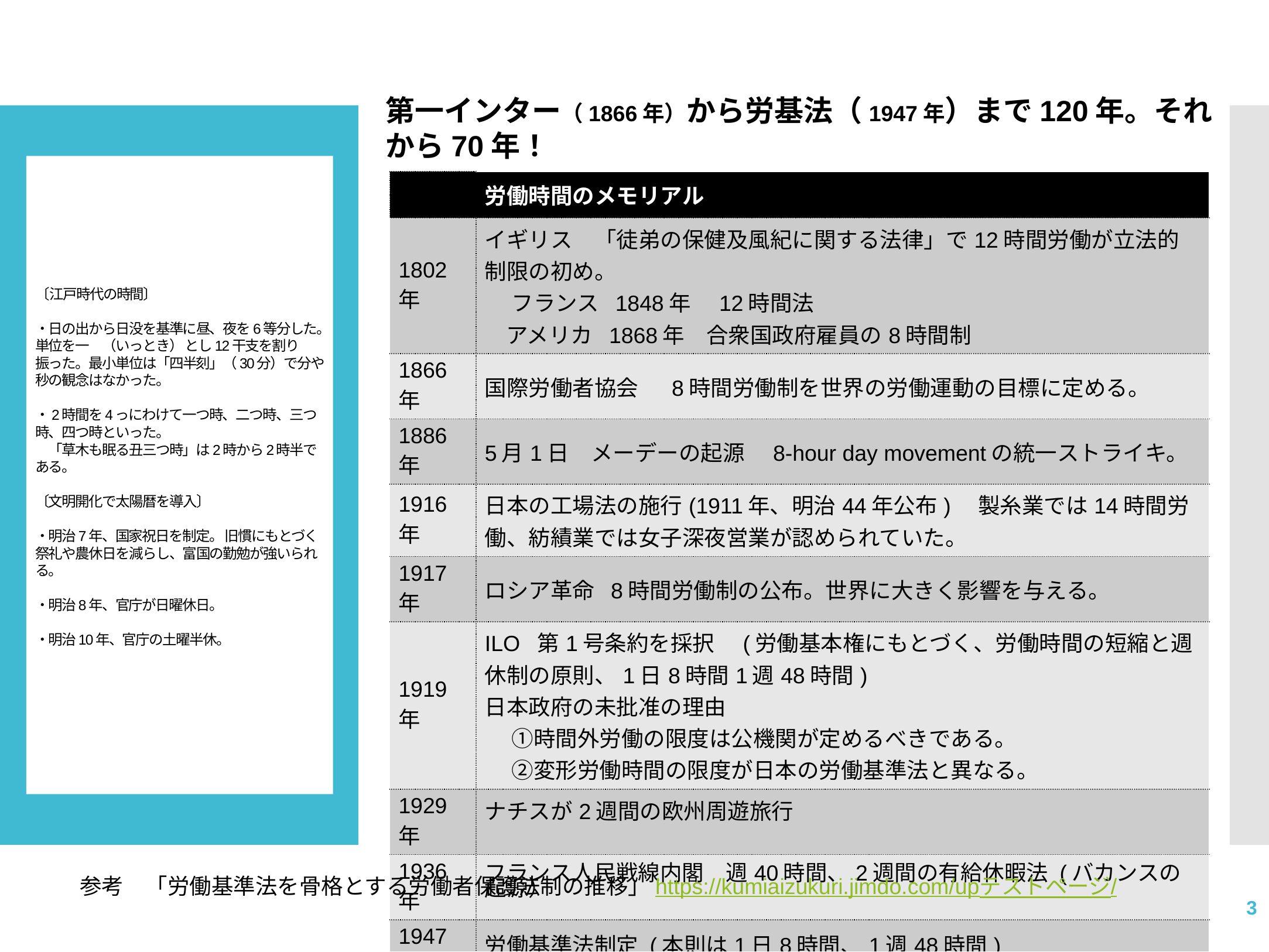

第一インター（1866年）から労基法（1947年）まで120年。それから70年！
# 〔江戸時代の時間〕 ・日の出から日没を基準に昼、夜を6等分した。単位を一　（いっとき） とし12干支を割り振った。最小単位は「四半刻」（30分）で分や秒の観念はなかった。 ・2時間を4っにわけて一つ時、二つ時、三つ時、四つ時といった。 　「草木も眠る丑三つ時」は2時から2時半である。 〔文明開化で太陽暦を導入〕 ・明治7年、国家祝日を制定。 旧慣にもとづく祭礼や農休日を減らし、富国の勤勉が強いられる。 ・明治8年、官庁が日曜休日。 ・明治10年、官庁の土曜半休。
|  | 労働時間のメモリアル |
| --- | --- |
| 1802年 | イギリス　「徒弟の保健及風紀に関する法律」で12時間労働が立法的制限の初め。 　 フランス 1848年　12時間法 アメリカ 1868年　合衆国政府雇員の8時間制 |
| 1866年 | 国際労働者協会　 8時間労働制を世界の労働運動の目標に定める。 |
| 1886年 | 5月1日　メーデーの起源　8-hour day movementの統一ストライキ。 |
| 1916年 | 日本の工場法の施行(1911年、明治44年公布)　製糸業では14時間労働、紡績業では女子深夜営業が認められていた。 |
| 1917年 | ロシア革命 8時間労働制の公布。世界に大きく影響を与える。 |
| 1919年 | ILO 第1号条約を採択　(労働基本権にもとづく、労働時間の短縮と週休制の原則、1日8時間1週48時間)　 日本政府の未批准の理由 　 ①時間外労働の限度は公機関が定めるべきである。 　 ②変形労働時間の限度が日本の労働基準法と異なる。 |
| 1929年 | ナチスが2週間の欧州周遊旅行 |
| 1936年 | フランス人民戦線内閣　週40時間、2週間の有給休暇法 (バカンスの起源） |
| 1947年 | 労働基準法制定 (本則は1日8時間、1週48時間) |
| 1987年 | 労働基準法改正 (本則は1日8時間、1週40時間） |
参考　「労働基準法を骨格とする労働者保護法制の推移」https://kumiaizukuri.jimdo.com/upテストページ/

3